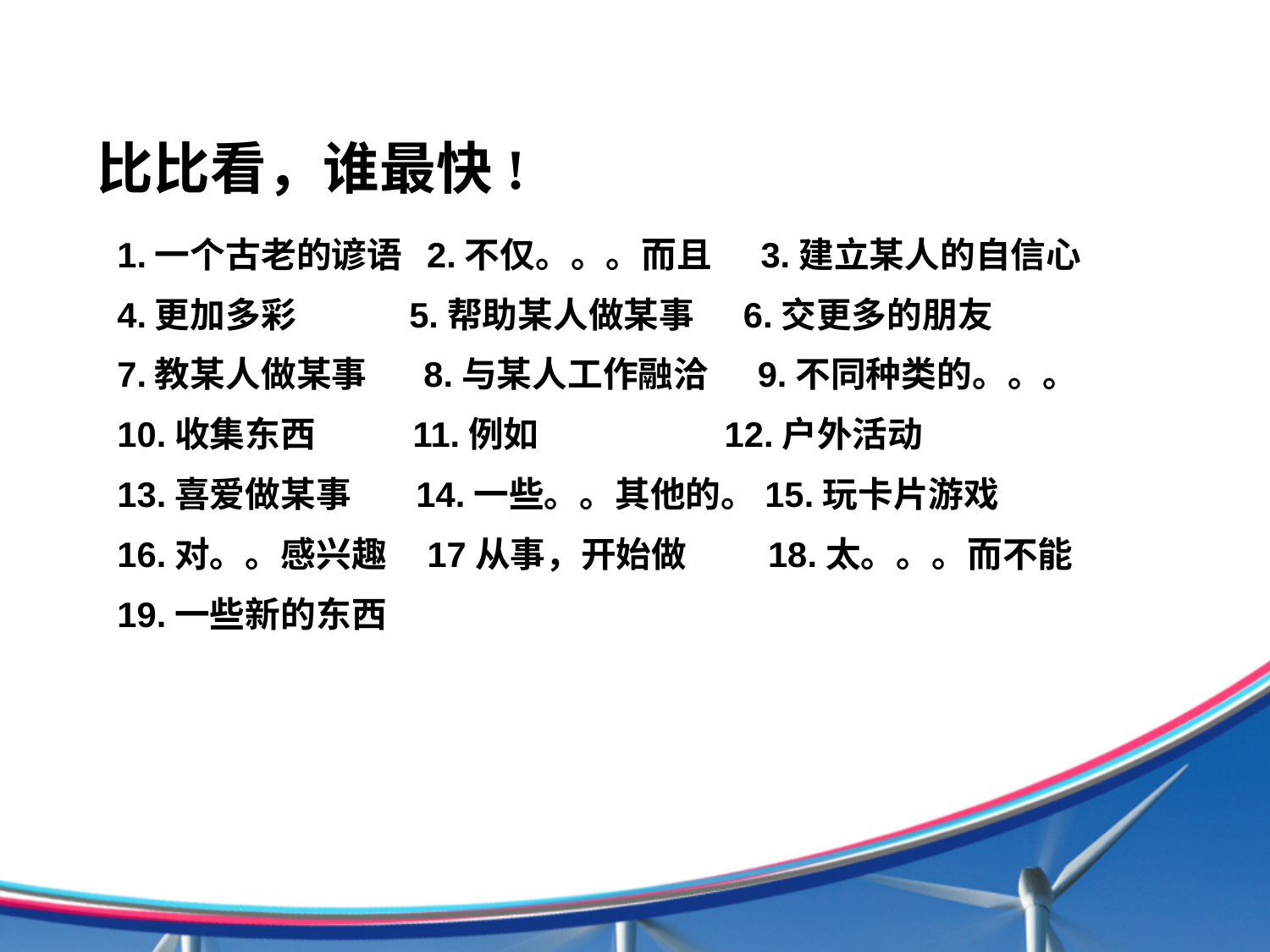

比比看，谁最快!
1.一个古老的谚语  2.不仅。。。而且     3.建立某人的自信心
4.更加多彩             5.帮助某人做某事     6.交更多的朋友
7.教某人做某事      8.与某人工作融洽     9.不同种类的。。。
10.收集东西           11.例如                      12.户外活动
13.喜爱做某事       14.一些。。其他的。15.玩卡片游戏
16.对。。感兴趣    17从事，开始做         18.太。。。而不能
19.一些新的东西